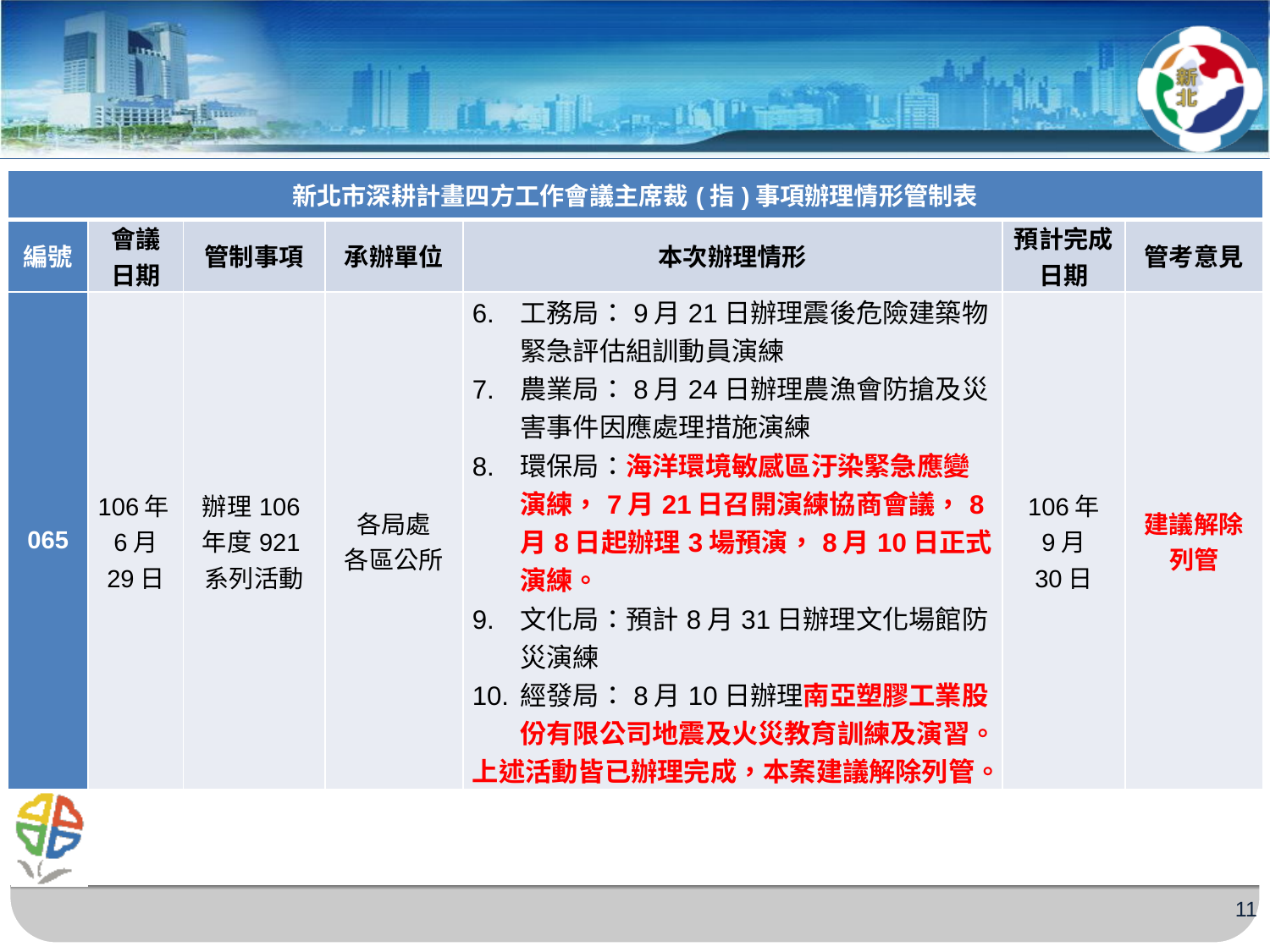

| 新北市深耕計畫四方工作會議主席裁(指)事項辦理情形管制表 |  |  |  |  |  |  |
| --- | --- | --- | --- | --- | --- | --- |
| 編號 | 會議 日期 | 管制事項 | 承辦單位 | 本次辦理情形 | 預計完成日期 | 管考意見 |
| 065 | 106年6月 29日 | 辦理106年度921系列活動 | 各局處 各區公所 | 工務局：9月21日辦理震後危險建築物緊急評估組訓動員演練 農業局：8月24日辦理農漁會防搶及災害事件因應處理措施演練 環保局：海洋環境敏感區汙染緊急應變演練，7月21日召開演練協商會議，8月8日起辦理3場預演，8月10日正式演練。 文化局：預計8月31日辦理文化場館防災演練 經發局：8月10日辦理南亞塑膠工業股份有限公司地震及火災教育訓練及演習。 上述活動皆已辦理完成，本案建議解除列管。 | 106年 9月 30日 | 建議解除列管 |
11